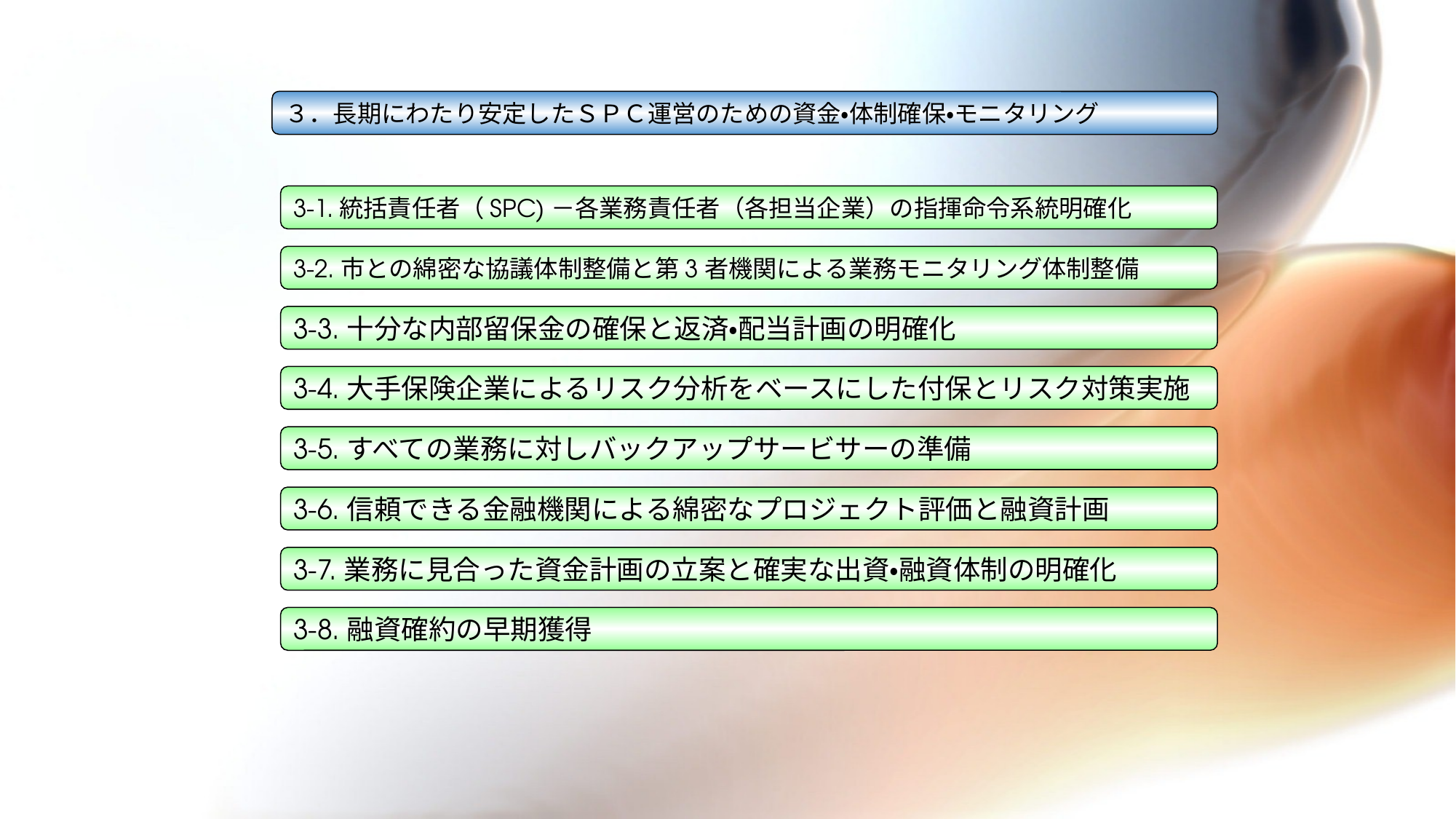

３．長期にわたり安定したＳＰＣ運営のための資金・体制確保・モニタリング
3-1.統括責任者（SPC)－各業務責任者（各担当企業）の指揮命令系統明確化
3-2.市との綿密な協議体制整備と第3者機関による業務モニタリング体制整備
3-3.十分な内部留保金の確保と返済・配当計画の明確化
3-4.大手保険企業によるリスク分析をベースにした付保とリスク対策実施
3-5.すべての業務に対しバックアップサービサーの準備
3-6.信頼できる金融機関による綿密なプロジェクト評価と融資計画
3-7.業務に見合った資金計画の立案と確実な出資・融資体制の明確化
3-8.融資確約の早期獲得